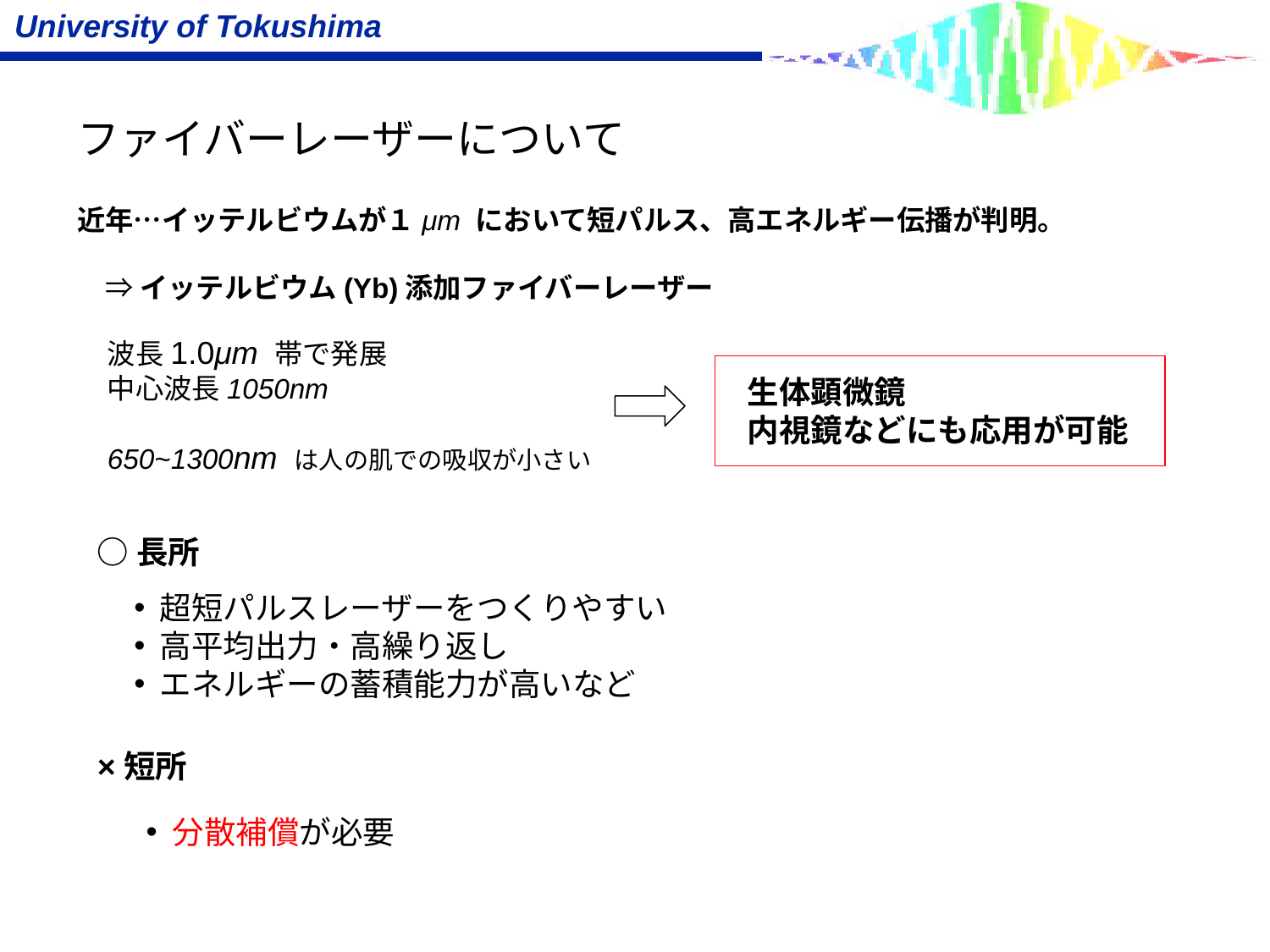

ファイバーレーザーについて
近年…イッテルビウムが１μm において短パルス、高エネルギー伝播が判明。

　⇒ イッテルビウム(Yb)添加ファイバーレーザー

波長1.0μm 帯で発展
中心波長1050nm

650~1300nm は人の肌での吸収が小さい

生体顕微鏡
内視鏡などにも応用が可能

○長所
 超短パルスレーザーをつくりやすい
 高平均出力・高繰り返し
 エネルギーの蓄積能力が高いなど
×短所
 分散補償が必要